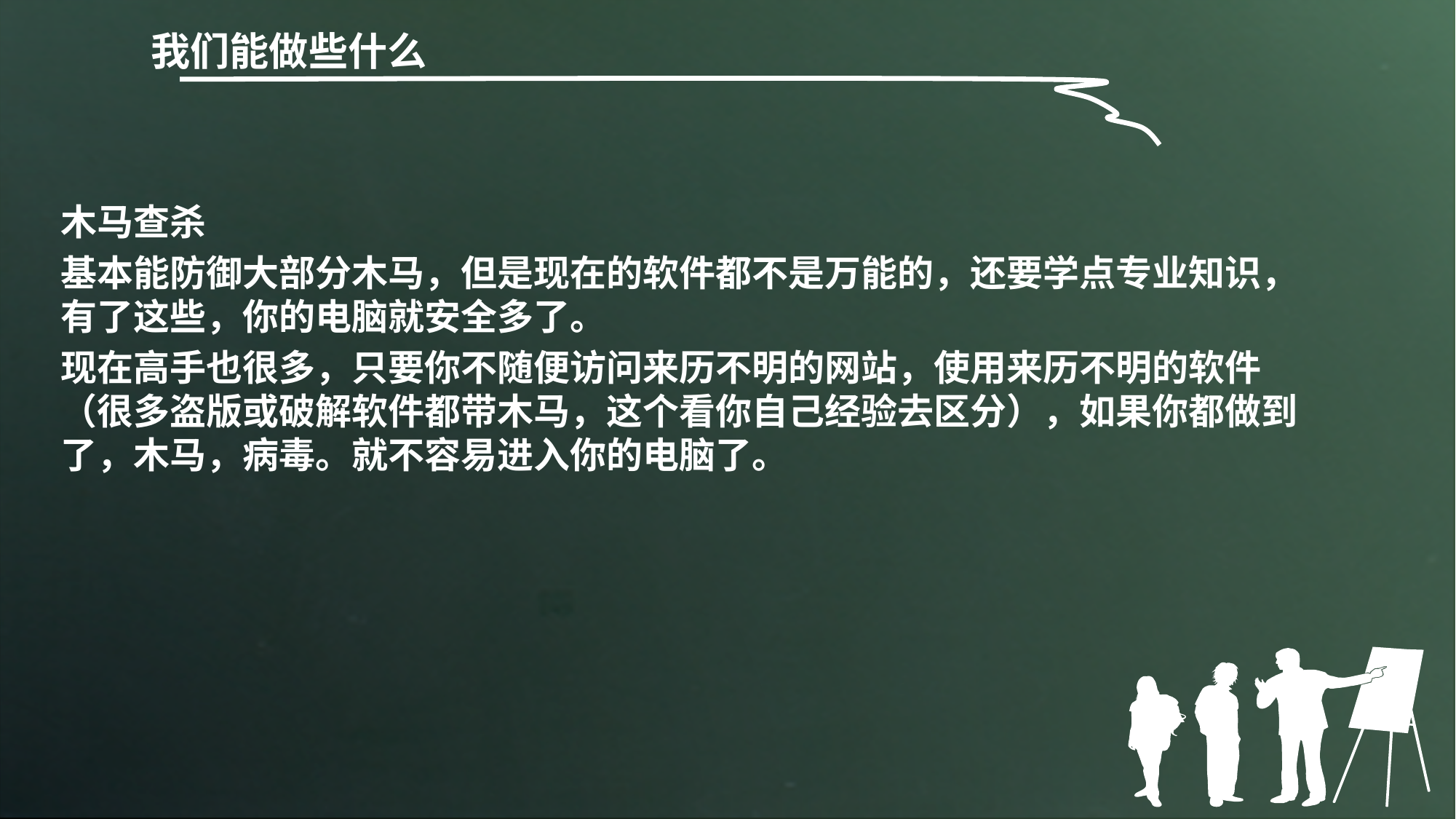

# 我们能做些什么

木马查杀
基本能防御大部分木马，但是现在的软件都不是万能的，还要学点专业知识，有了这些，你的电脑就安全多了。
现在高手也很多，只要你不随便访问来历不明的网站，使用来历不明的软件（很多盗版或破解软件都带木马，这个看你自己经验去区分），如果你都做到了，木马，病毒。就不容易进入你的电脑了。